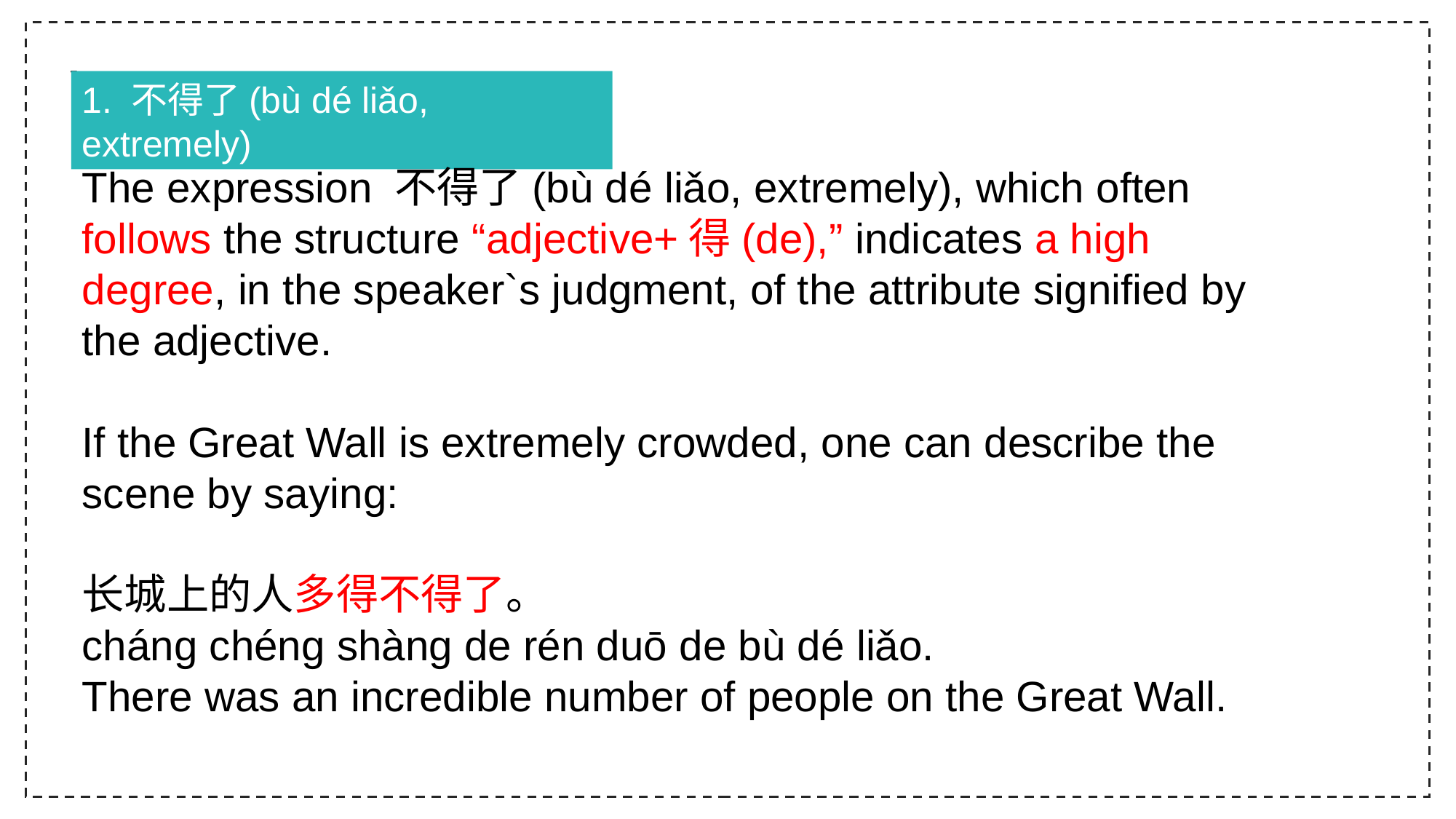

1. 不得了(bù dé liǎo, extremely)
The expression 不得了(bù dé liǎo, extremely), which often follows the structure “adjective+得(de),” indicates a high degree, in the speaker`s judgment, of the attribute signified by the adjective.

If the Great Wall is extremely crowded, one can describe the scene by saying:

长城上的人多得不得了。
cháng chéng shàng de rén duō de bù dé liǎo.
There was an incredible number of people on the Great Wall.